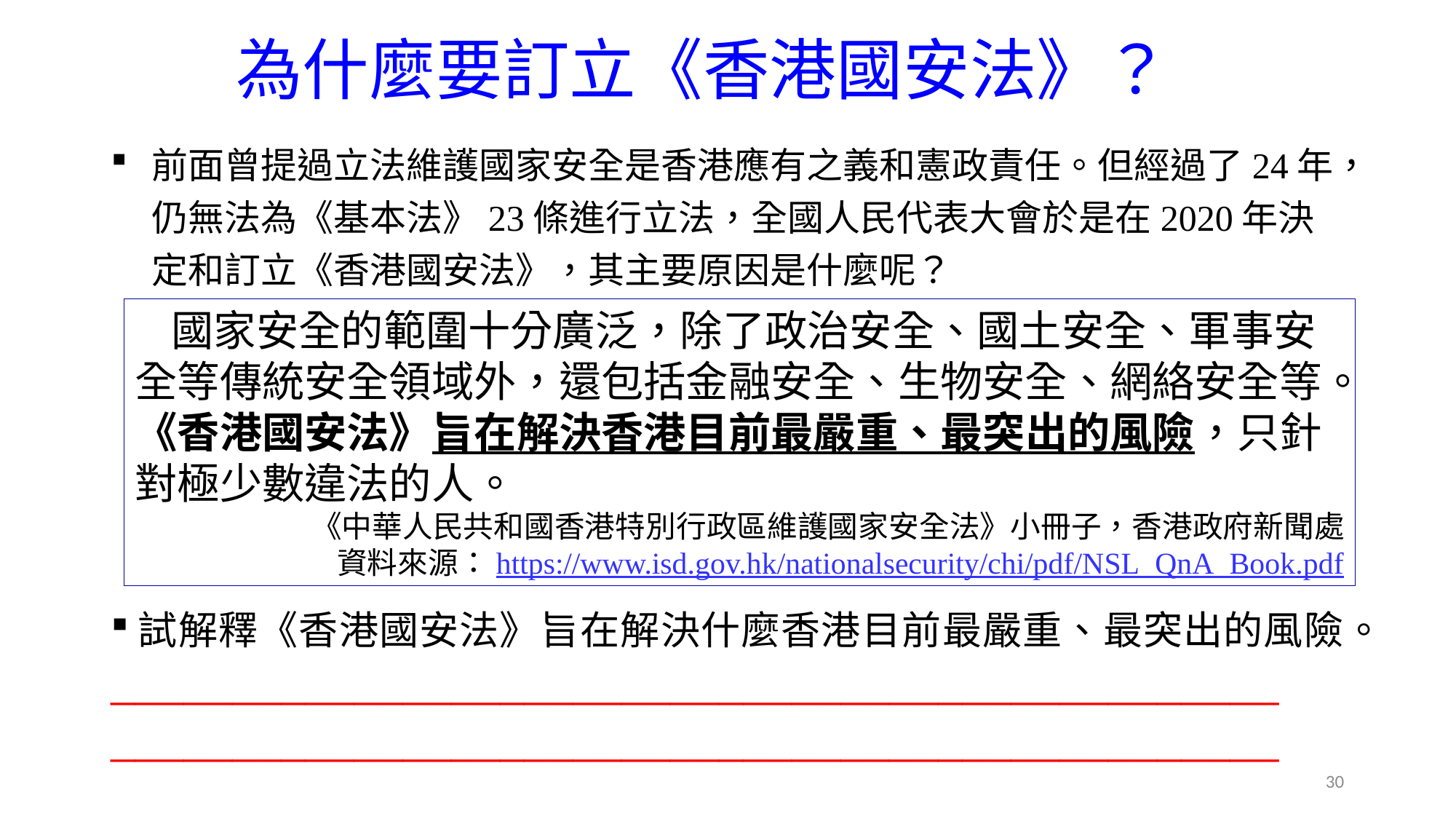

# 為什麼要訂立《香港國安法》？
前面曾提過立法維護國家安全是香港應有之義和憲政責任。但經過了24年，仍無法為《基本法》23條進行立法，全國人民代表大會於是在2020年決定和訂立《香港國安法》，其主要原因是什麼呢？

試解釋《香港國安法》旨在解決什麼香港目前最嚴重、最突出的風險。
________________________________________________
________________________________________________

國家安全的範圍十分廣泛，除了政治安全、國土安全、軍事安全等傳統安全領域外，還包括金融安全、生物安全、網絡安全等。《香港國安法》旨在解決香港目前最嚴重、最突出的風險，只針對極少數違法的人。
《中華人民共和國香港特別行政區維護國家安全法》小冊子，香港政府新聞處
資料來源：https://www.isd.gov.hk/nationalsecurity/chi/pdf/NSL_QnA_Book.pdf
30